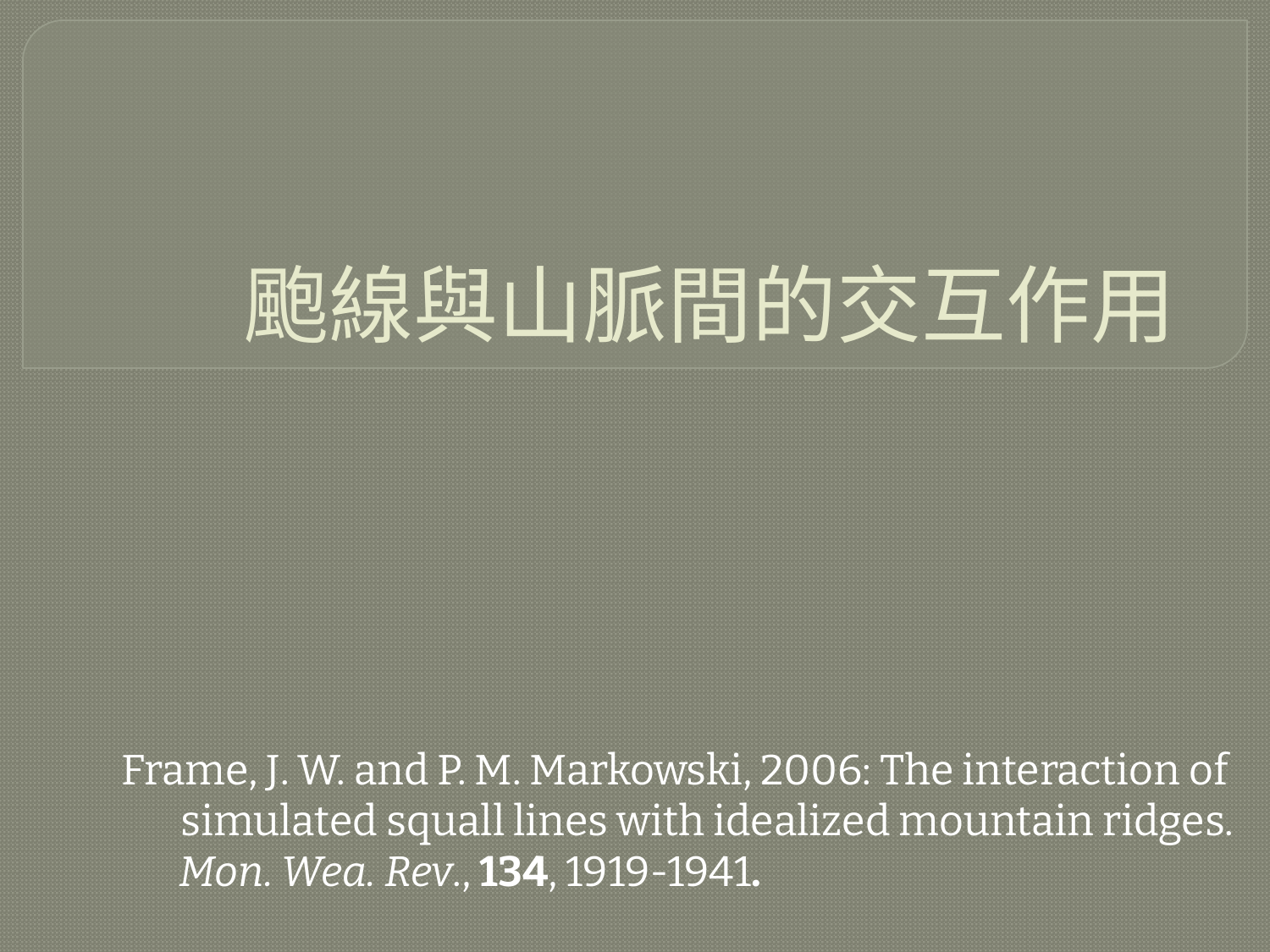

# 颮線與山脈間的交互作用
Frame, J. W. and P. M. Markowski, 2006: The interaction of
       simulated squall lines with idealized mountain ridges.
       Mon. Wea. Rev., 134, 1919-1941.